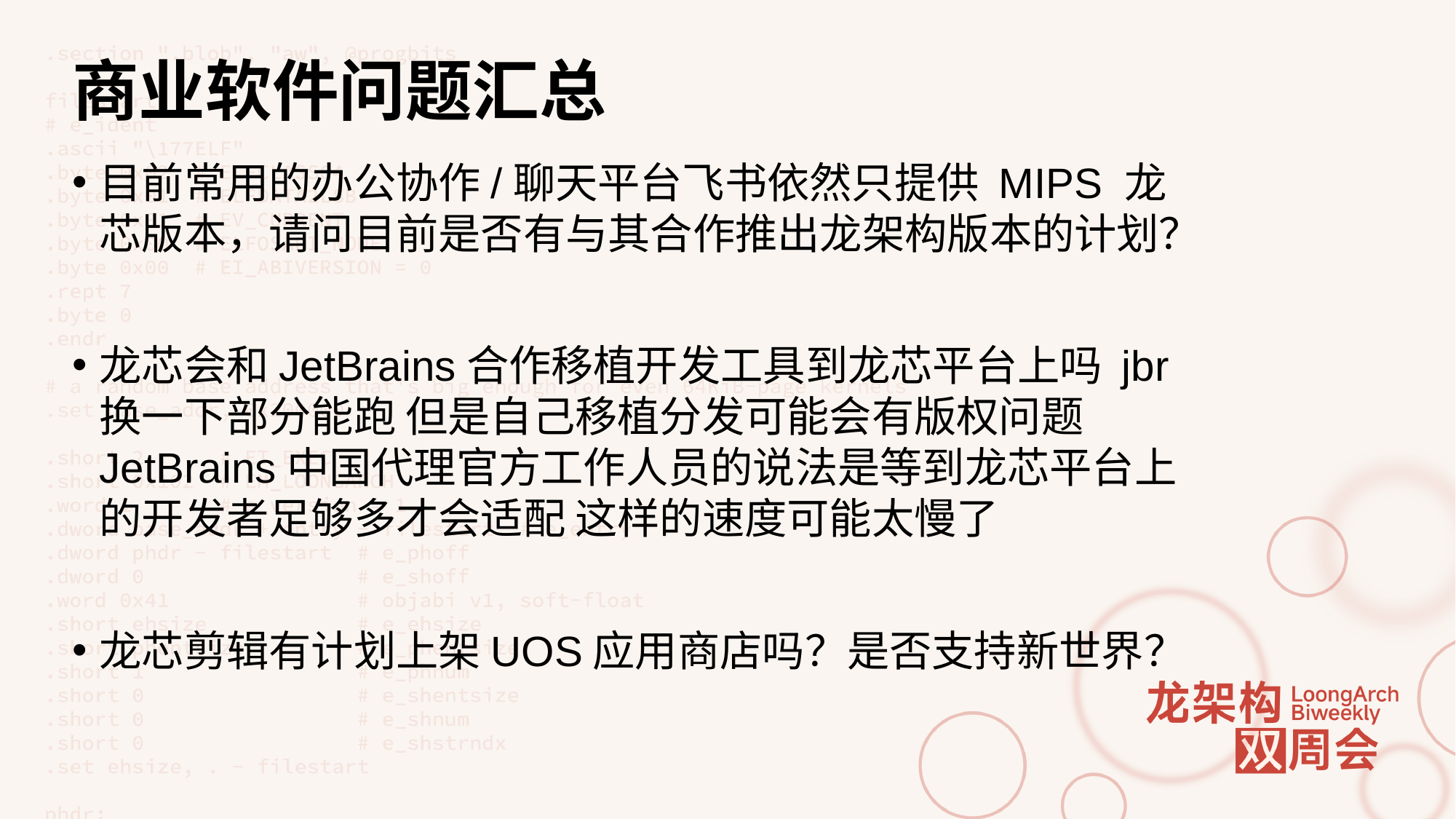

# 商业软件问题汇总
目前常用的办公协作/聊天平台飞书依然只提供 MIPS 龙芯版本，请问目前是否有与其合作推出龙架构版本的计划？

龙芯会和JetBrains合作移植开发工具到龙芯平台上吗 jbr换一下部分能跑 但是自己移植分发可能会有版权问题 JetBrains中国代理官方工作人员的说法是等到龙芯平台上的开发者足够多才会适配 这样的速度可能太慢了

龙芯剪辑有计划上架UOS应用商店吗？是否支持新世界？